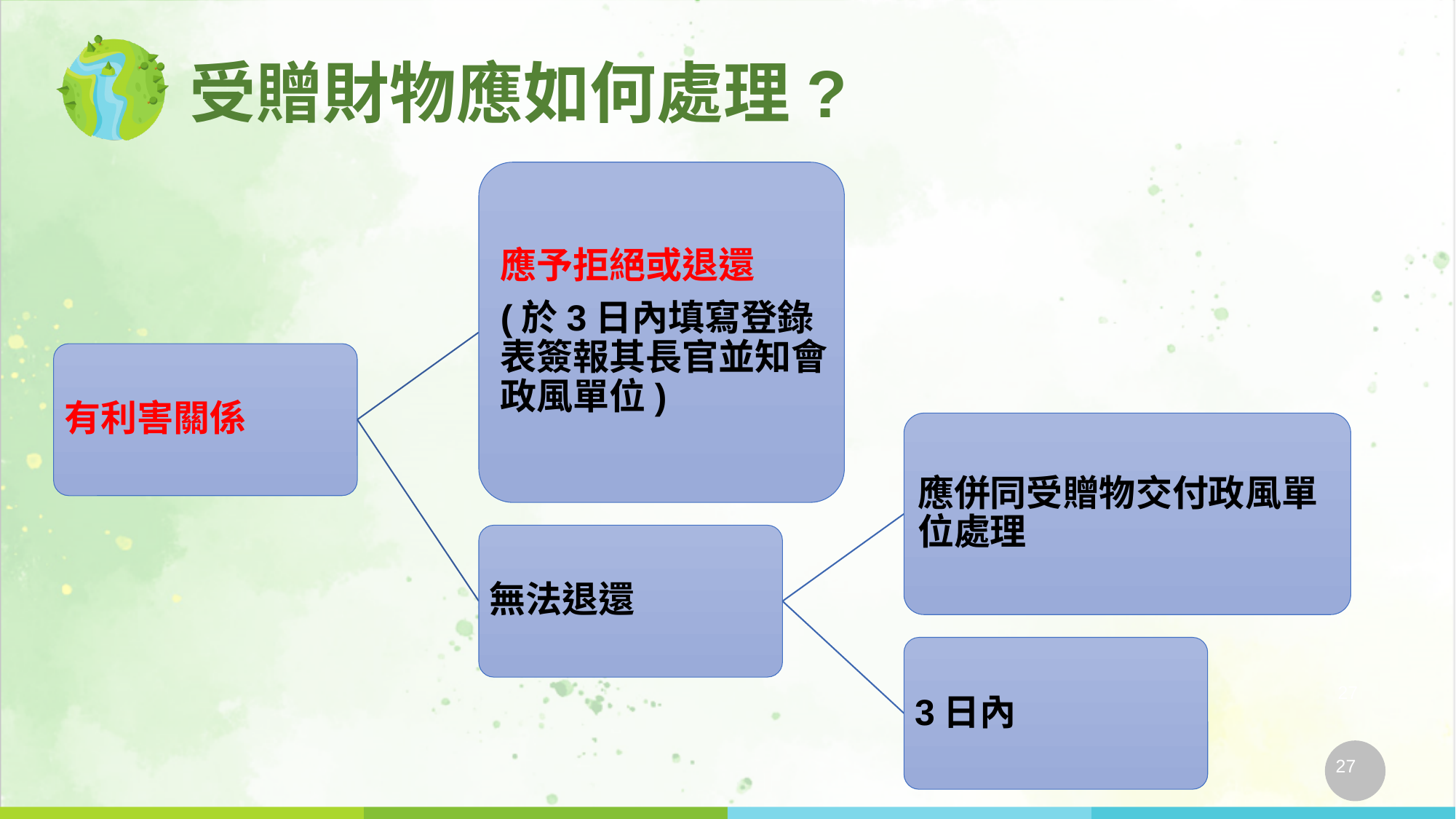

受贈財物應如何處理?
有利害關係

應予拒絕或退還
(於3日內填寫登錄表簽報其長官並知會政風單位)

無法退還

應併同受贈物交付政風單位處理

3日內
27
27